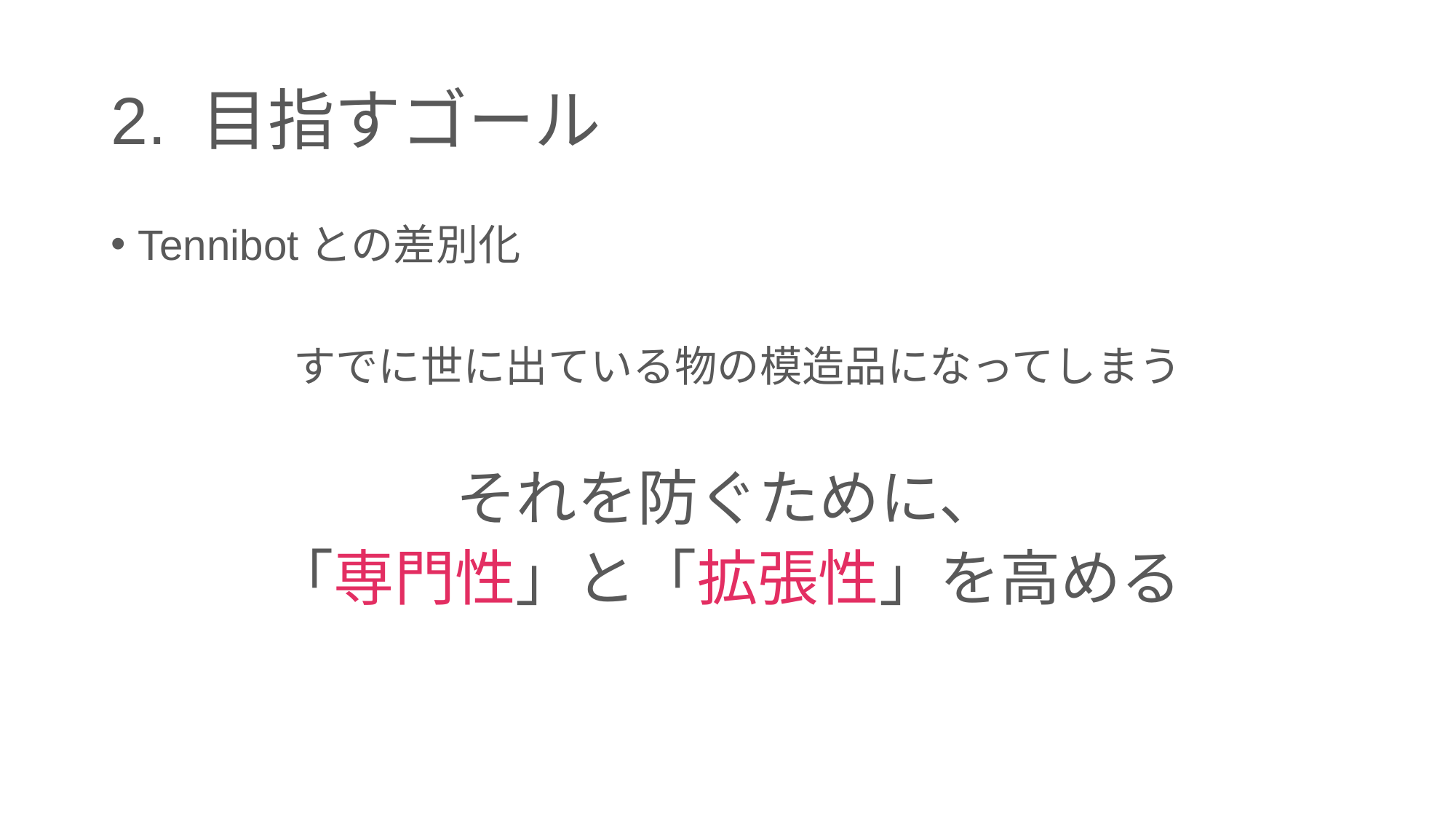

# 2. 目指すゴール
Tennibotとの差別化

 すでに世に出ている物の模造品になってしまう

それを防ぐために、
「専門性」と「拡張性」を高める